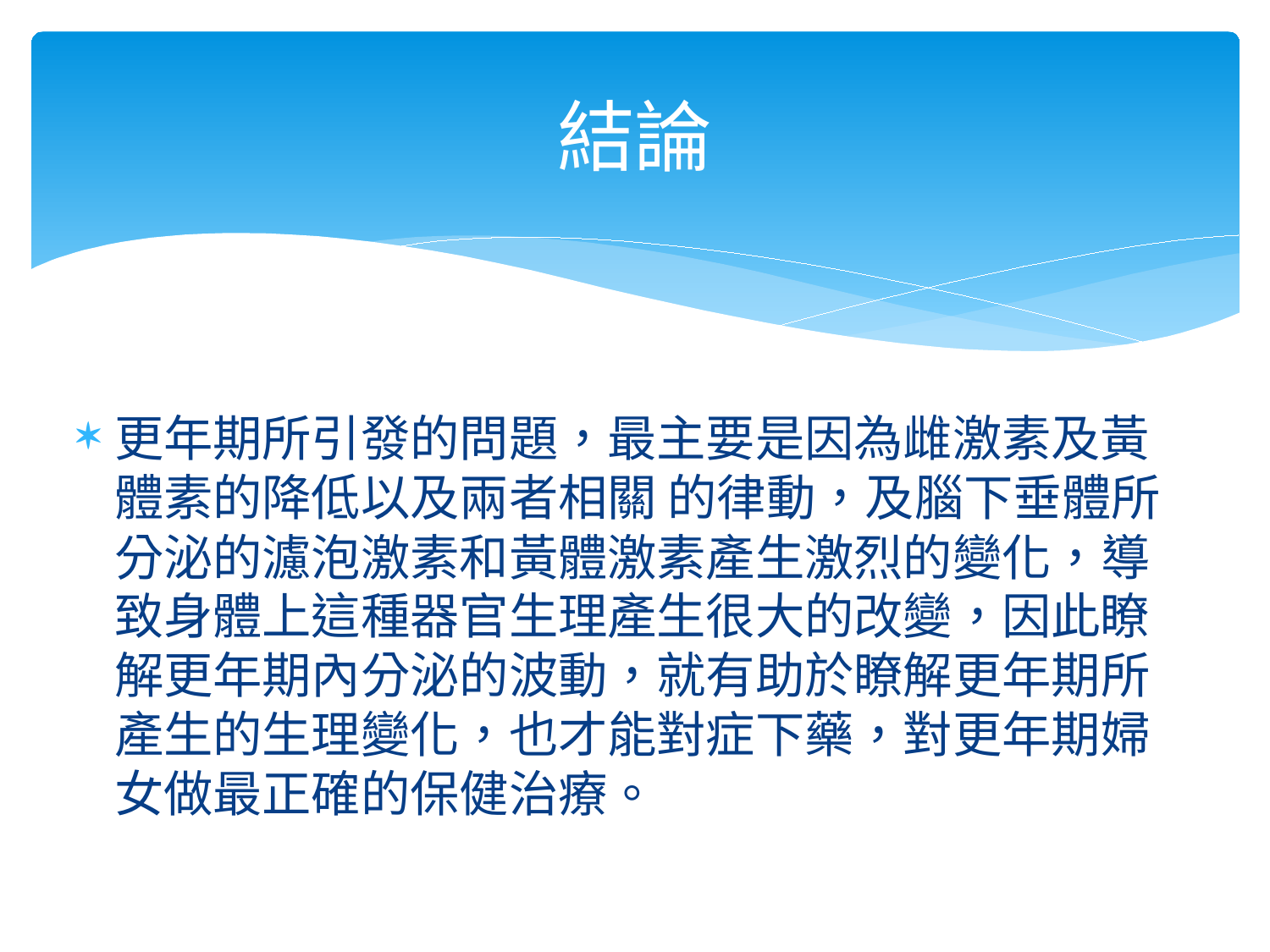

# 結論

更年期所引發的問題，最主要是因為雌激素及黃體素的降低以及兩者相關 的律動，及腦下垂體所分泌的濾泡激素和黃體激素產生激烈的變化，導致身體上這種器官生理產生很大的改變，因此瞭解更年期內分泌的波動，就有助於瞭解更年期所產生的生理變化，也才能對症下藥，對更年期婦女做最正確的保健治療。